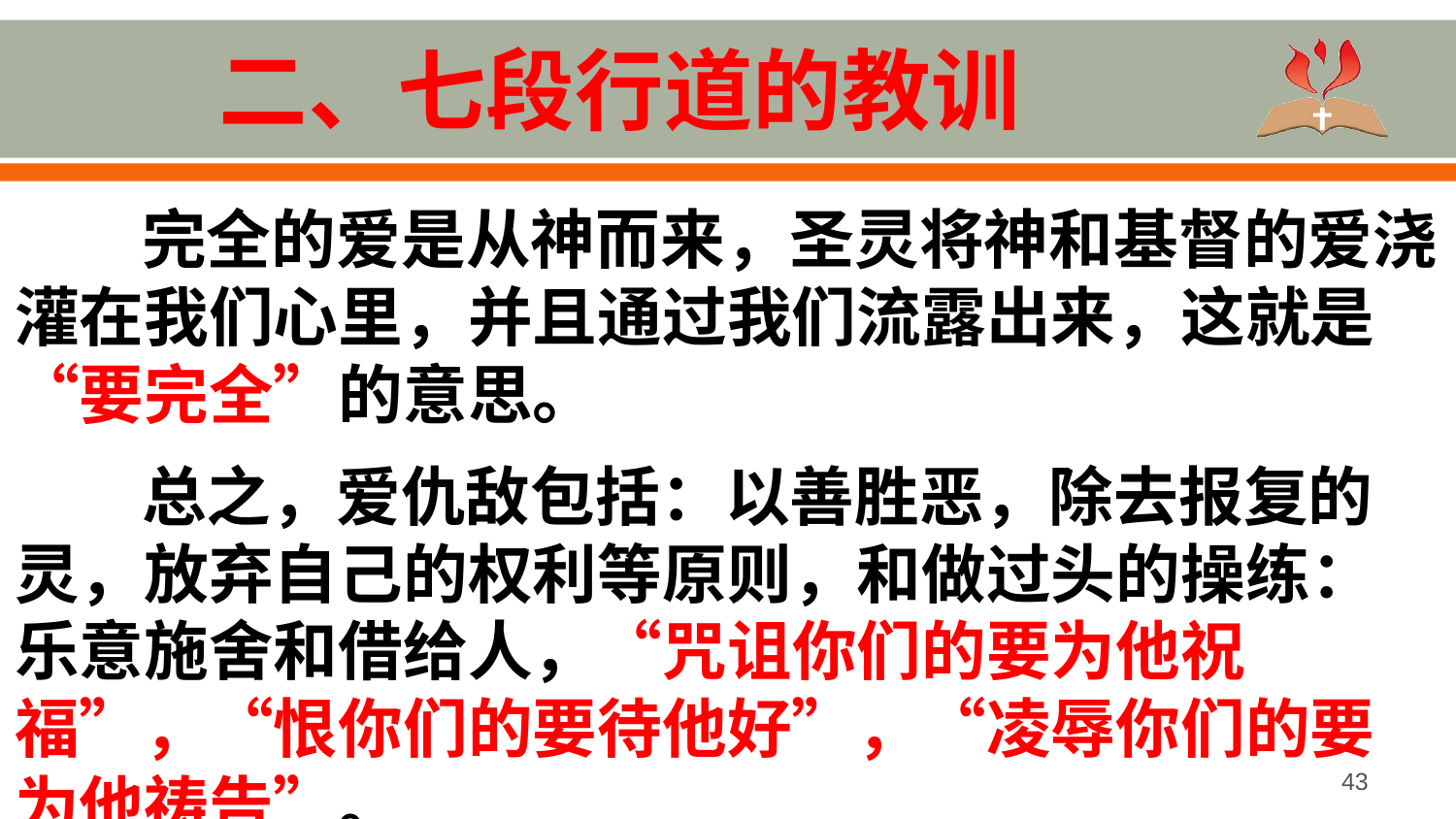

# 二、七段行道的教训
完全的爱是从神而来，圣灵将神和基督的爱浇灌在我们心里，并且通过我们流露出来，这就是 “要完全”的意思。
总之，爱仇敌包括：以善胜恶，除去报复的灵，放弃自己的权利等原则，和做过头的操练：乐意施舍和借给人，“咒诅你们的要为他祝福”，“恨你们的要待他好”，“凌辱你们的要为他祷告”。

43